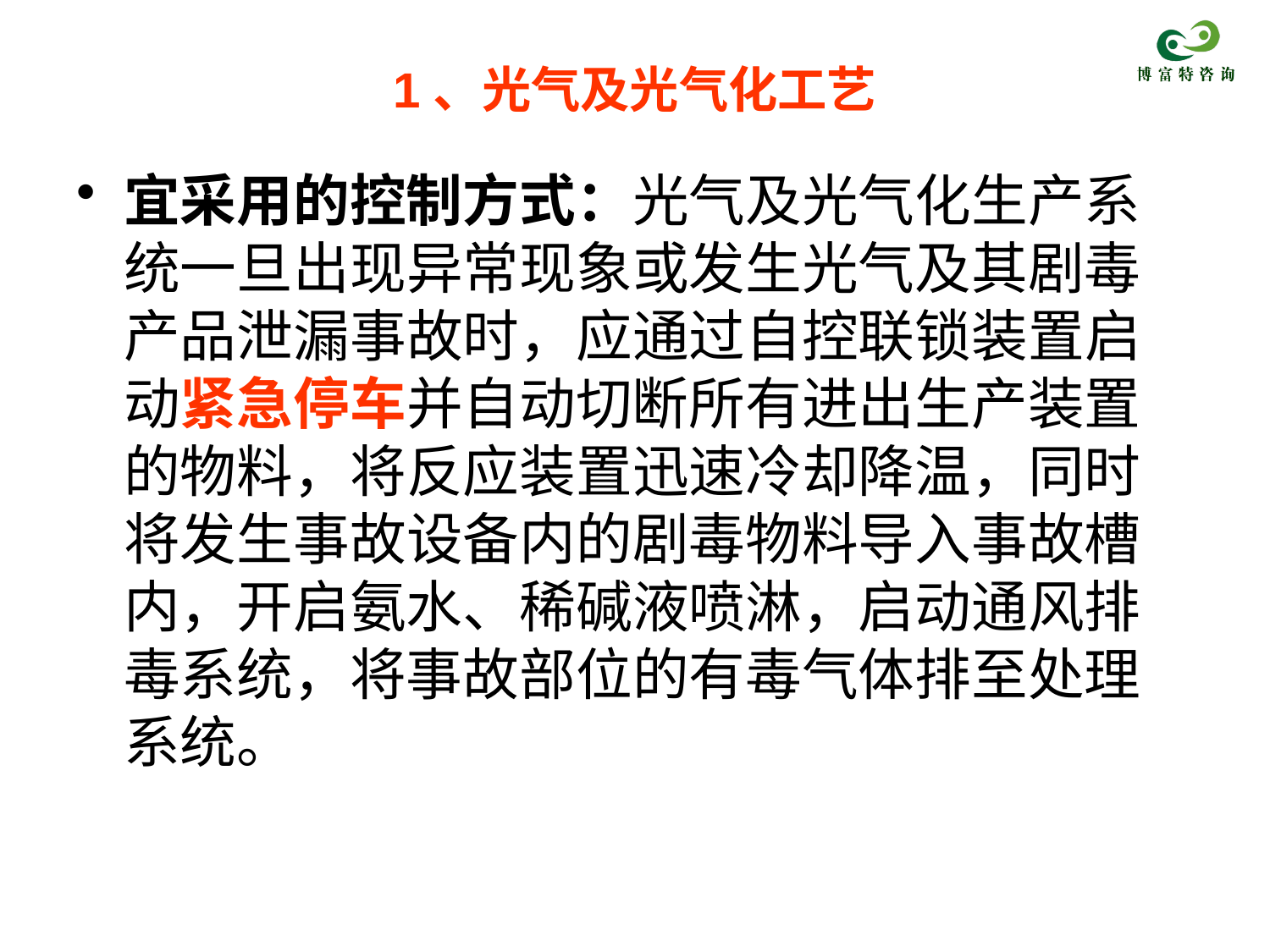

# 1、光气及光气化工艺
宜采用的控制方式：光气及光气化生产系统一旦出现异常现象或发生光气及其剧毒产品泄漏事故时，应通过自控联锁装置启动紧急停车并自动切断所有进出生产装置的物料，将反应装置迅速冷却降温，同时将发生事故设备内的剧毒物料导入事故槽内，开启氨水、稀碱液喷淋，启动通风排毒系统，将事故部位的有毒气体排至处理系统。